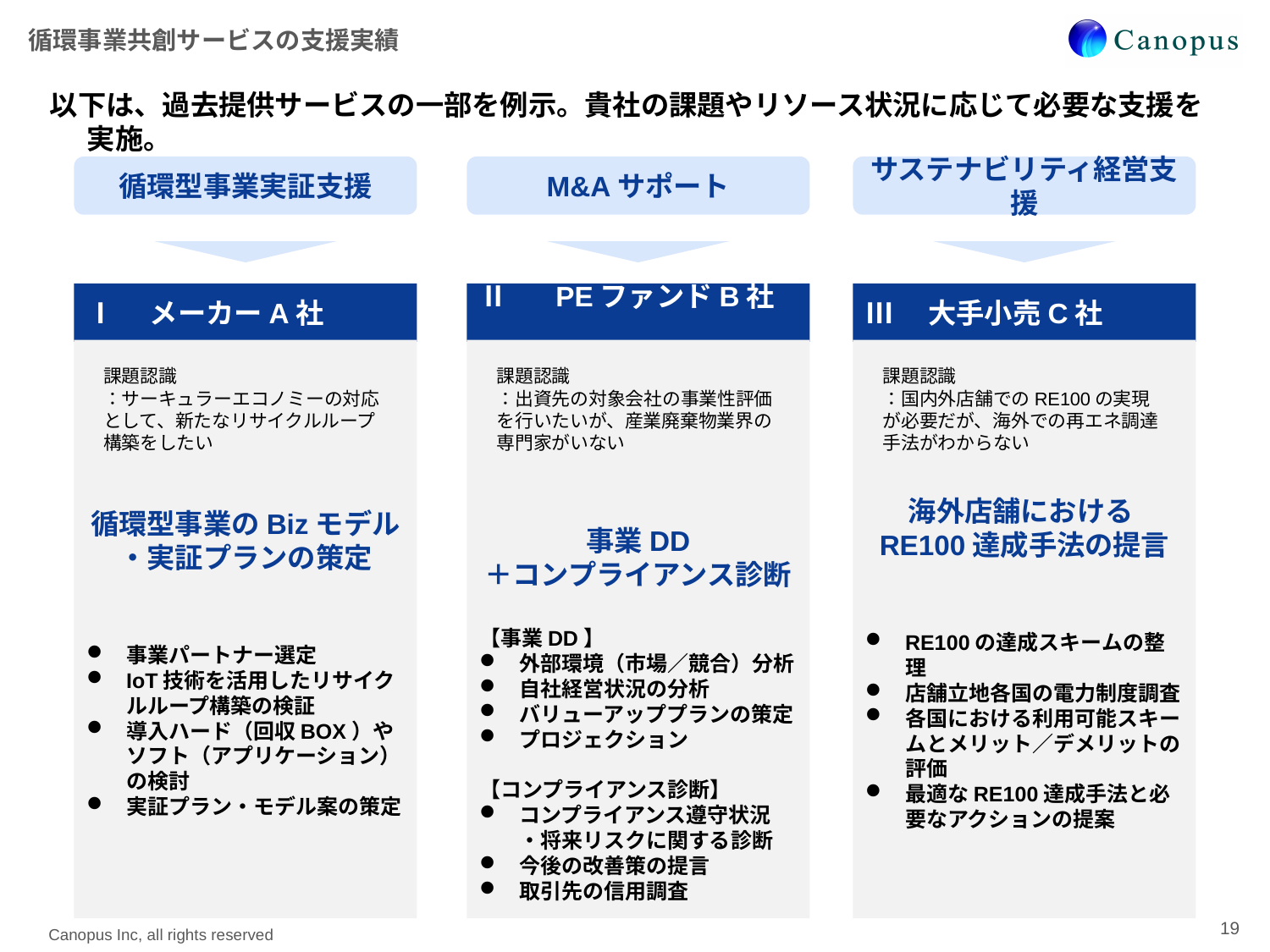

循環事業共創サービスの支援実績
以下は、過去提供サービスの一部を例示。貴社の課題やリソース状況に応じて必要な支援を実施。
循環型事業実証支援
M&Aサポート
サステナビリティ経営支援

Ⅰ　メーカーA社
Ⅱ　 PEファンドB社
Ⅲ　大手小売C社

循環型事業のBizモデル
・実証プランの策定

事業パートナー選定
IoT技術を活用したリサイクルループ構築の検証
導入ハード（回収BOX）やソフト（アプリケーション）の検討
実証プラン・モデル案の策定

事業DD
＋コンプライアンス診断

【事業DD】
外部環境（市場／競合）分析
自社経営状況の分析
バリューアッププランの策定
プロジェクション

【コンプライアンス診断】
コンプライアンス遵守状況
・将来リスクに関する診断
今後の改善策の提言
取引先の信用調査

海外店舗におけるRE100達成手法の提言

RE100の達成スキームの整理
店舗立地各国の電力制度調査
各国における利用可能スキームとメリット／デメリットの評価
最適なRE100達成手法と必要なアクションの提案
課題認識
：サーキュラーエコノミーの対応として、新たなリサイクルループ構築をしたい
課題認識
：出資先の対象会社の事業性評価を行いたいが、産業廃棄物業界の専門家がいない
課題認識
：国内外店舗でのRE100の実現が必要だが、海外での再エネ調達手法がわからない
19